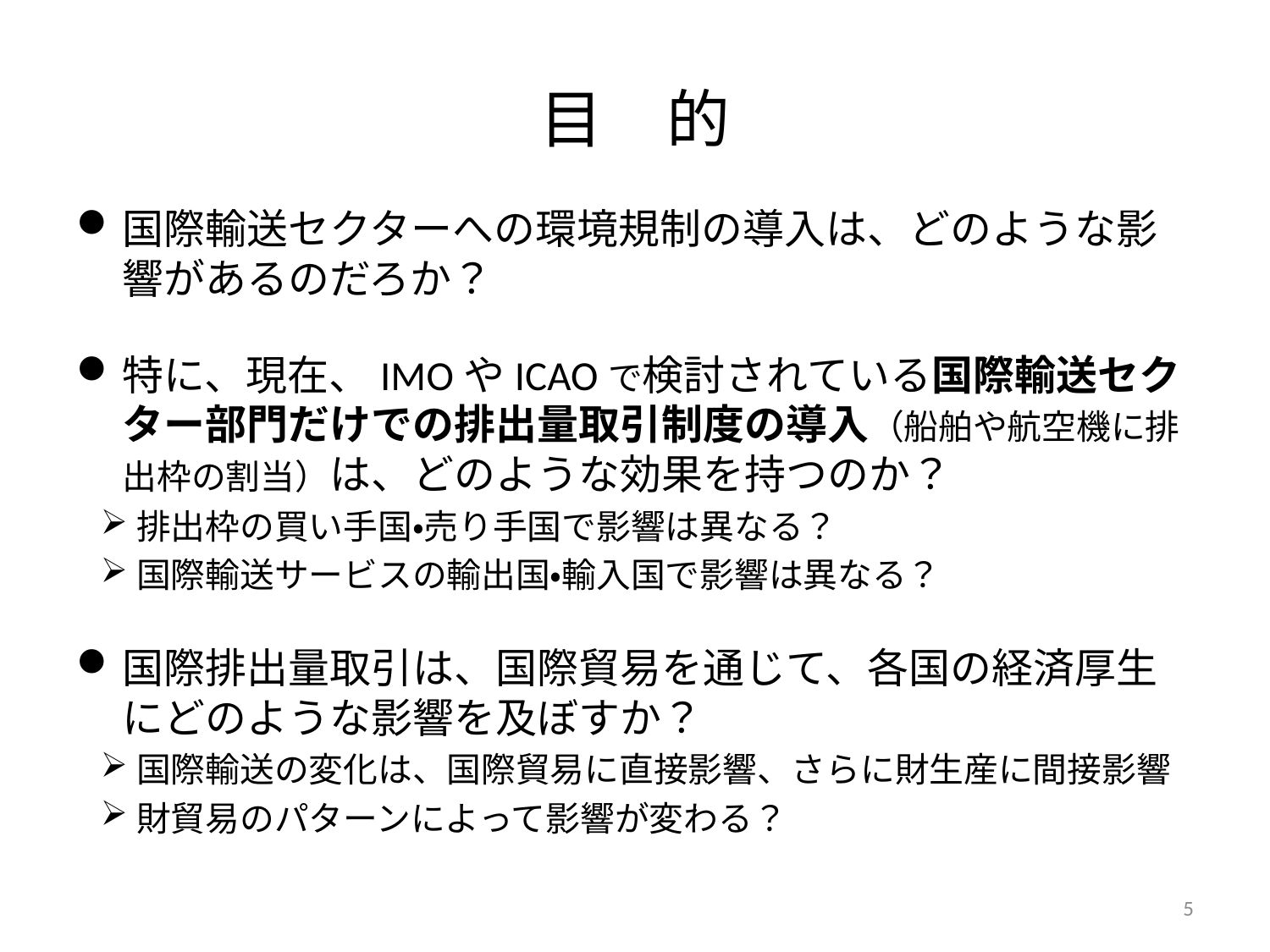

# 目　的
国際輸送セクターへの環境規制の導入は、どのような影響があるのだろか？

特に、現在、IMOやICAOで検討されている国際輸送セクター部門だけでの排出量取引制度の導入（船舶や航空機に排出枠の割当）は、どのような効果を持つのか？
排出枠の買い手国・売り手国で影響は異なる？
国際輸送サービスの輸出国・輸入国で影響は異なる？

国際排出量取引は、国際貿易を通じて、各国の経済厚生にどのような影響を及ぼすか？
国際輸送の変化は、国際貿易に直接影響、さらに財生産に間接影響
財貿易のパターンによって影響が変わる？
5